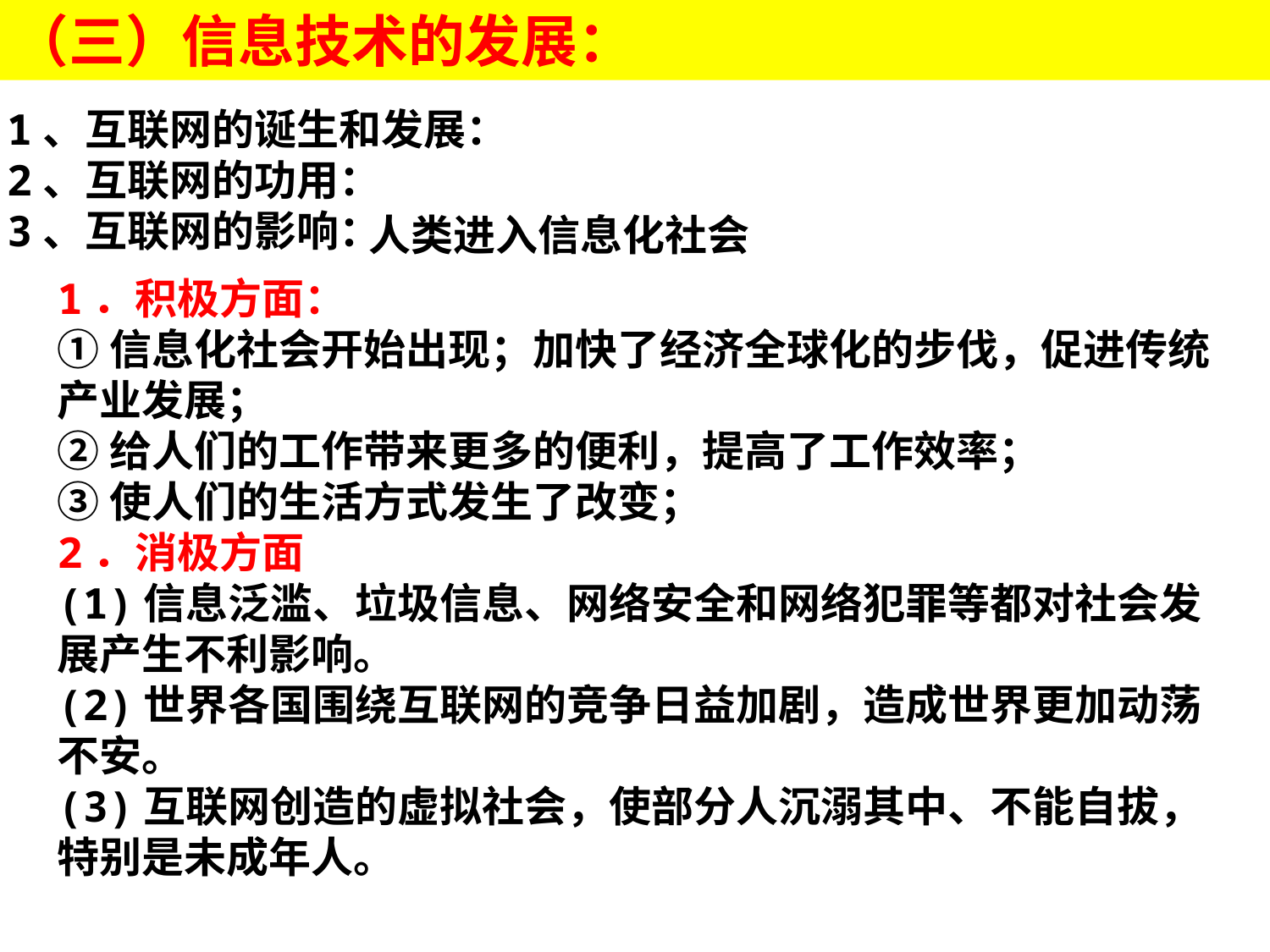

（三）信息技术的发展：
1、互联网的诞生和发展：
2、互联网的功用：
3、互联网的影响：
人类进入信息化社会
1．积极方面：
①信息化社会开始出现；加快了经济全球化的步伐，促进传统产业发展；
②给人们的工作带来更多的便利，提高了工作效率；
③使人们的生活方式发生了改变；
2．消极方面
(1)信息泛滥、垃圾信息、网络安全和网络犯罪等都对社会发展产生不利影响。
(2)世界各国围绕互联网的竞争日益加剧，造成世界更加动荡不安。
(3)互联网创造的虚拟社会，使部分人沉溺其中、不能自拔，特别是未成年人。